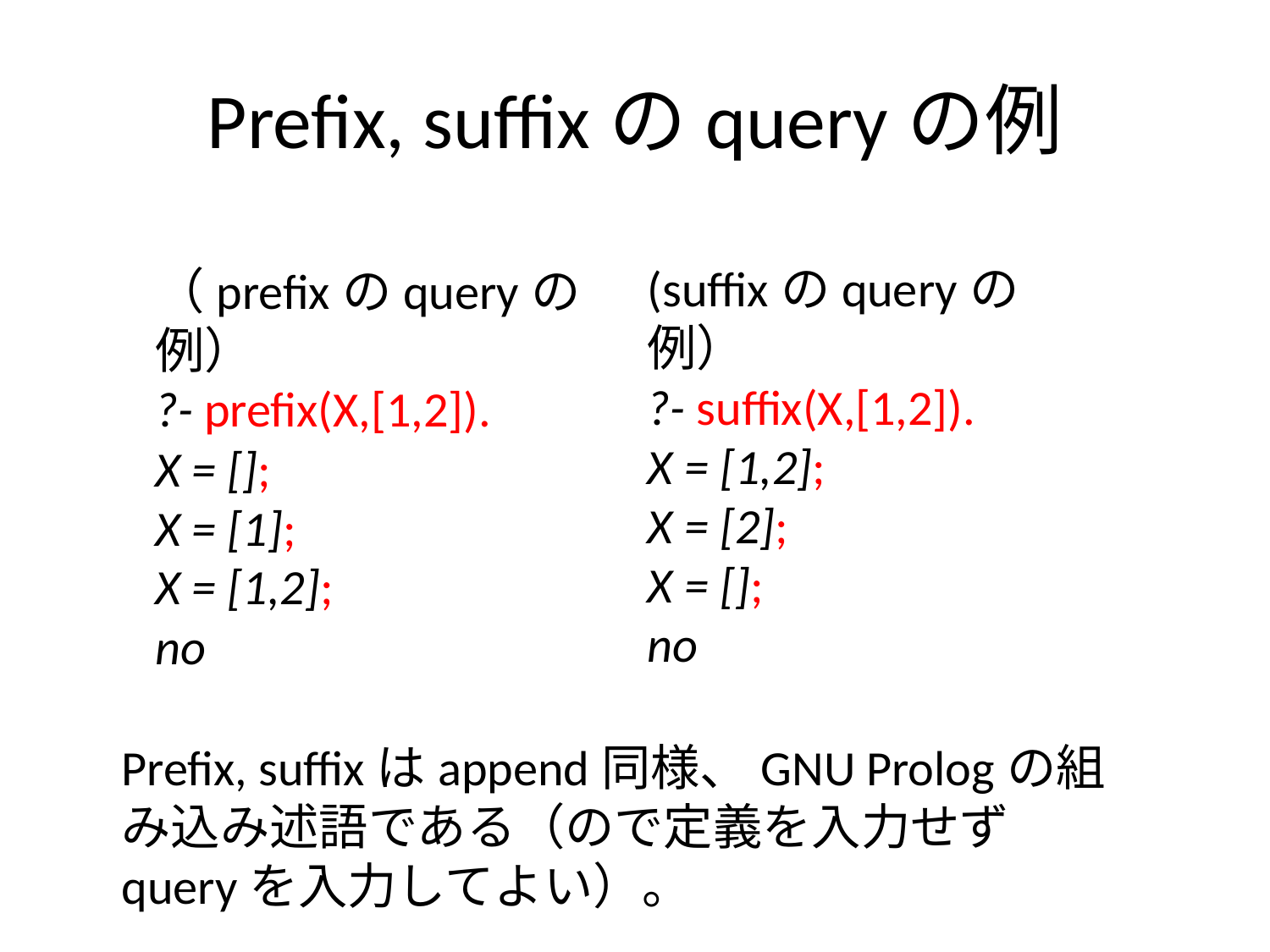

# Prefix, suffixのqueryの例
(suffixのqueryの例）
?- suffix(X,[1,2]).
X = [1,2];
X = [2];
X = [];
no
（prefixのqueryの例）
?- prefix(X,[1,2]).
X = [];
X = [1];
X = [1,2];
no
Prefix, suffixはappend同様、GNU Prologの組み込み述語である（ので定義を入力せずqueryを入力してよい）。